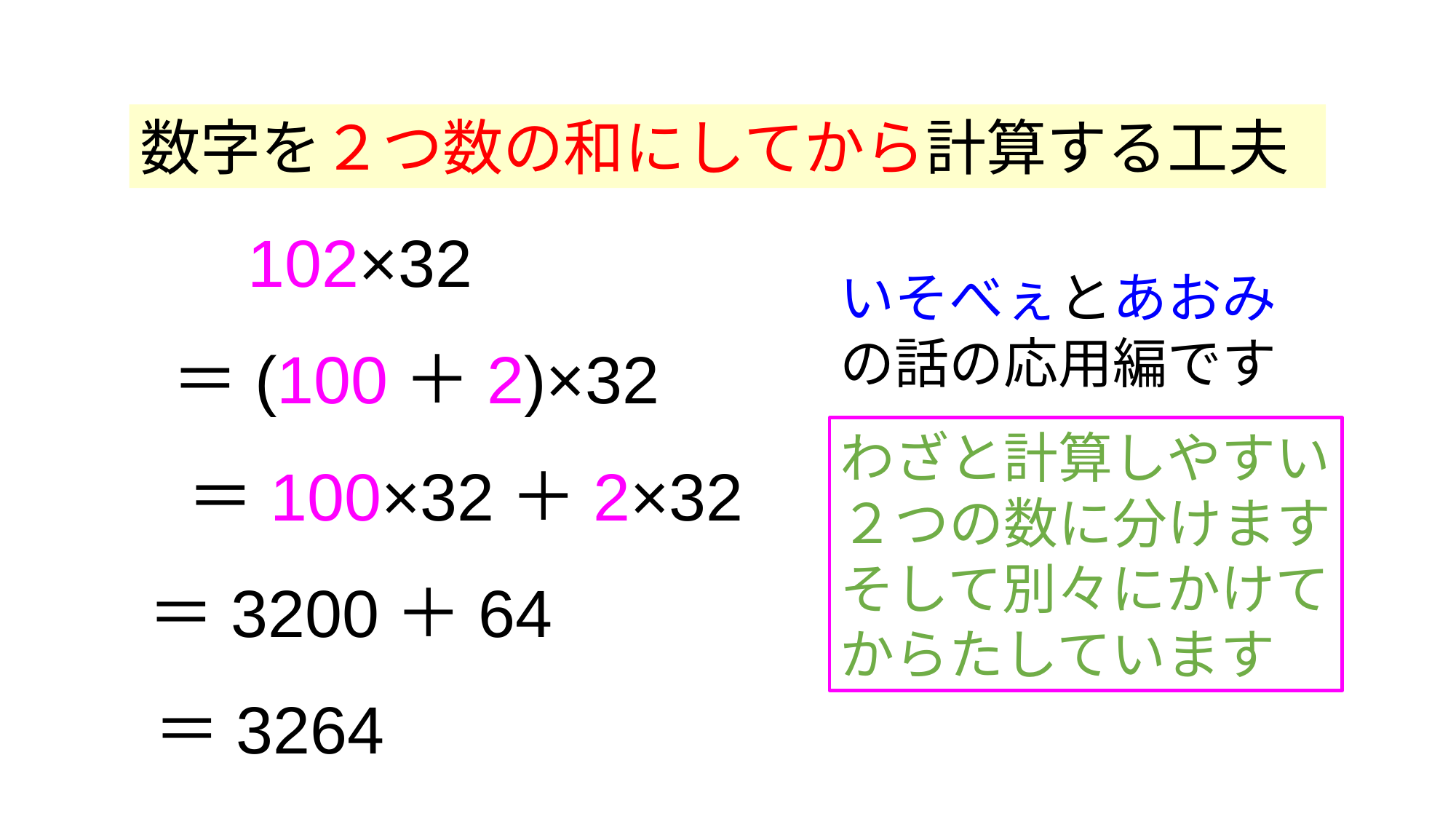

数字を２つ数の和にしてから計算する工夫
102×32
いそべぇとあおみ
の話の応用編です
＝(100＋2)×32
わざと計算しやすい
２つの数に分けます
そして別々にかけて
からたしています
＝100×32＋2×32
＝3200＋64
＝3264